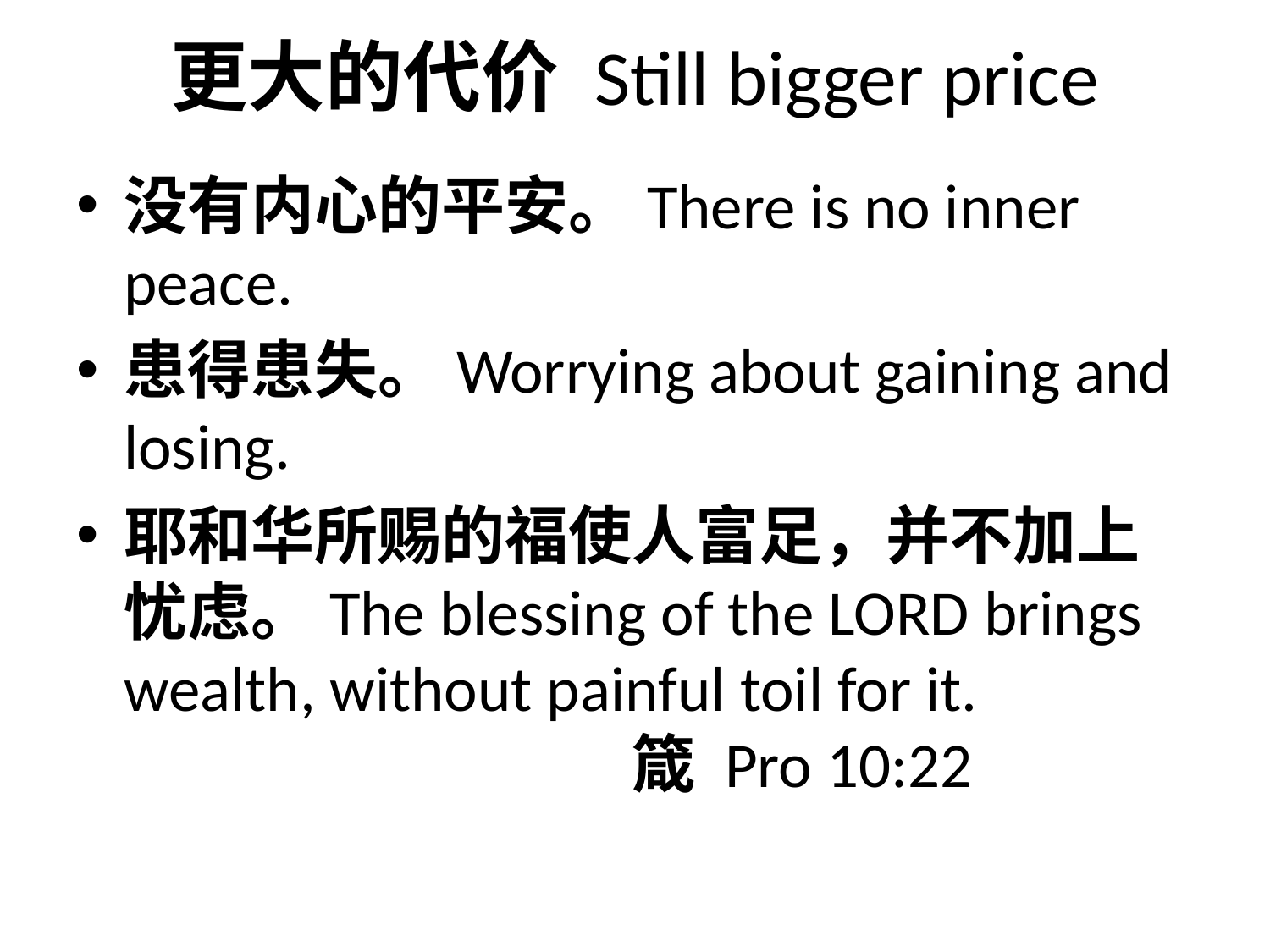

# 更大的代价 Still bigger price
没有内心的平安。There is no inner peace.
患得患失。Worrying about gaining and losing.
耶和华所赐的福使人富足，并不加上忧虑。The blessing of the LORD brings wealth, without painful toil for it. 						箴 Pro 10:22